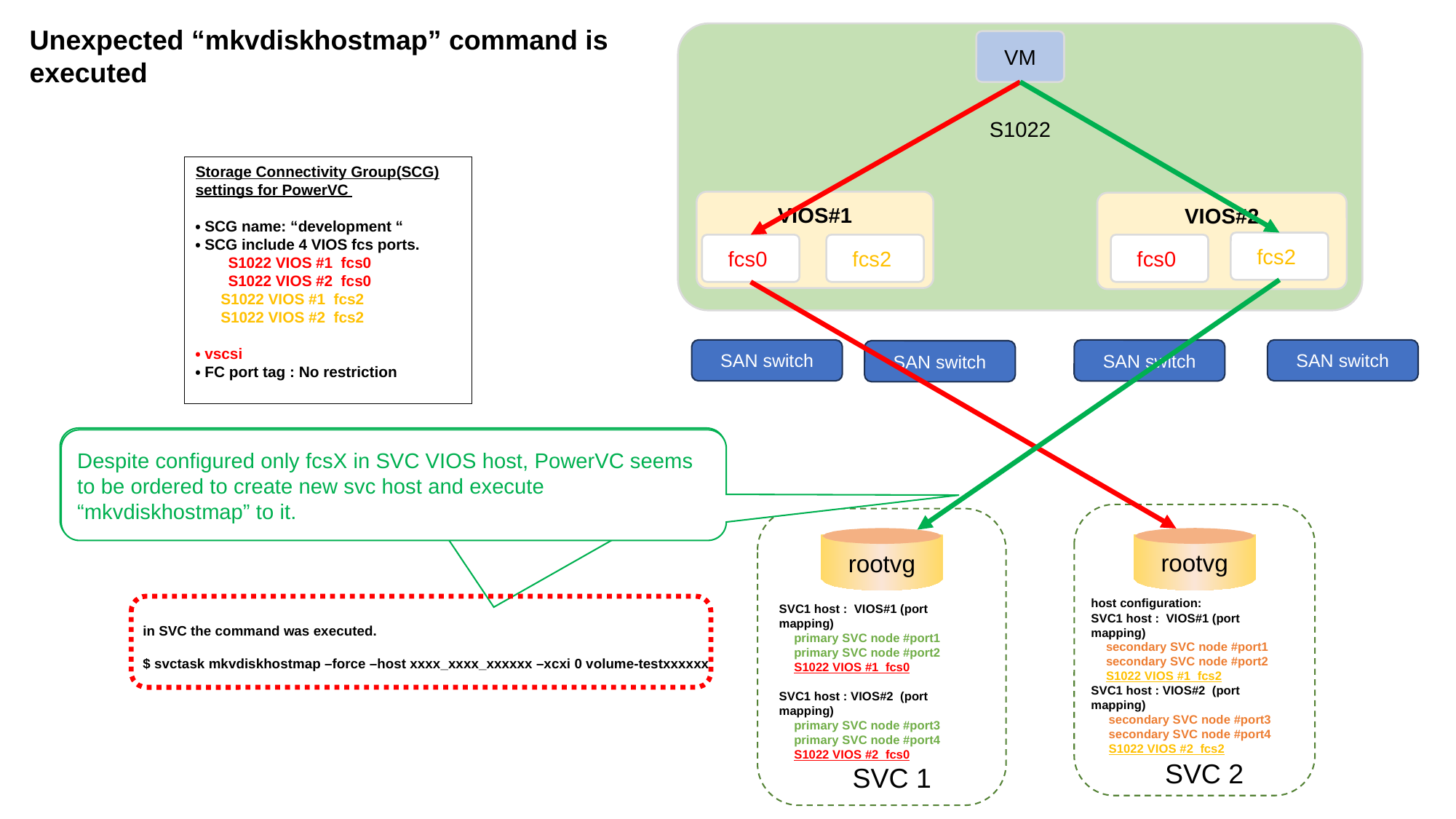

Unexpected “mkvdiskhostmap” command is executed
S1022

VM
Storage Connectivity Group(SCG) settings for PowerVC

・SCG name: “development “
・SCG include 4 VIOS fcs ports.
   　S1022 VIOS #1  fcs0
   　S1022 VIOS #2  fcs0
      S1022 VIOS #1  fcs2
      S1022 VIOS #2  fcs2

・vscsi
・FC port tag : No restriction

VIOS#1

VIOS#2

fcs2
fcs0
fcs2
fcs0
SAN switch
SAN switch
SAN switch
SAN switch
Despite configured only fcsX in SVC VIOS host, PowerVC seems to be ordered to create new svc host and execute “mkvdiskhostmap” to it.
Despite configured only fcsX in SVC VIOS host, PowerVC seems to be ordered to create new svc host and execute “mkvdiskhostmap” to it.

rootvg

rootvg
host configuration:
SVC1 host :  VIOS#1 (port mapping)
　secondary SVC node #port1
　secondary SVC node #port2
　S1022 VIOS #1  fcs2
SVC1 host : VIOS#2  (port mapping)
　 secondary SVC node #port3
　 secondary SVC node #port4
　 S1022 VIOS #2  fcs2

in SVC the command was executed.

$ svctask mkvdiskhostmap –force –host xxxx_xxxx_xxxxxx –xcxi 0 volume-testxxxxxx
SVC1 host :  VIOS#1 (port mapping)
　primary SVC node #port1
　primary SVC node #port2
　S1022 VIOS #1  fcs0

SVC1 host : VIOS#2  (port mapping)
　primary SVC node #port3
　primary SVC node #port4
　S1022 VIOS #2  fcs0
SVC 2
SVC 1